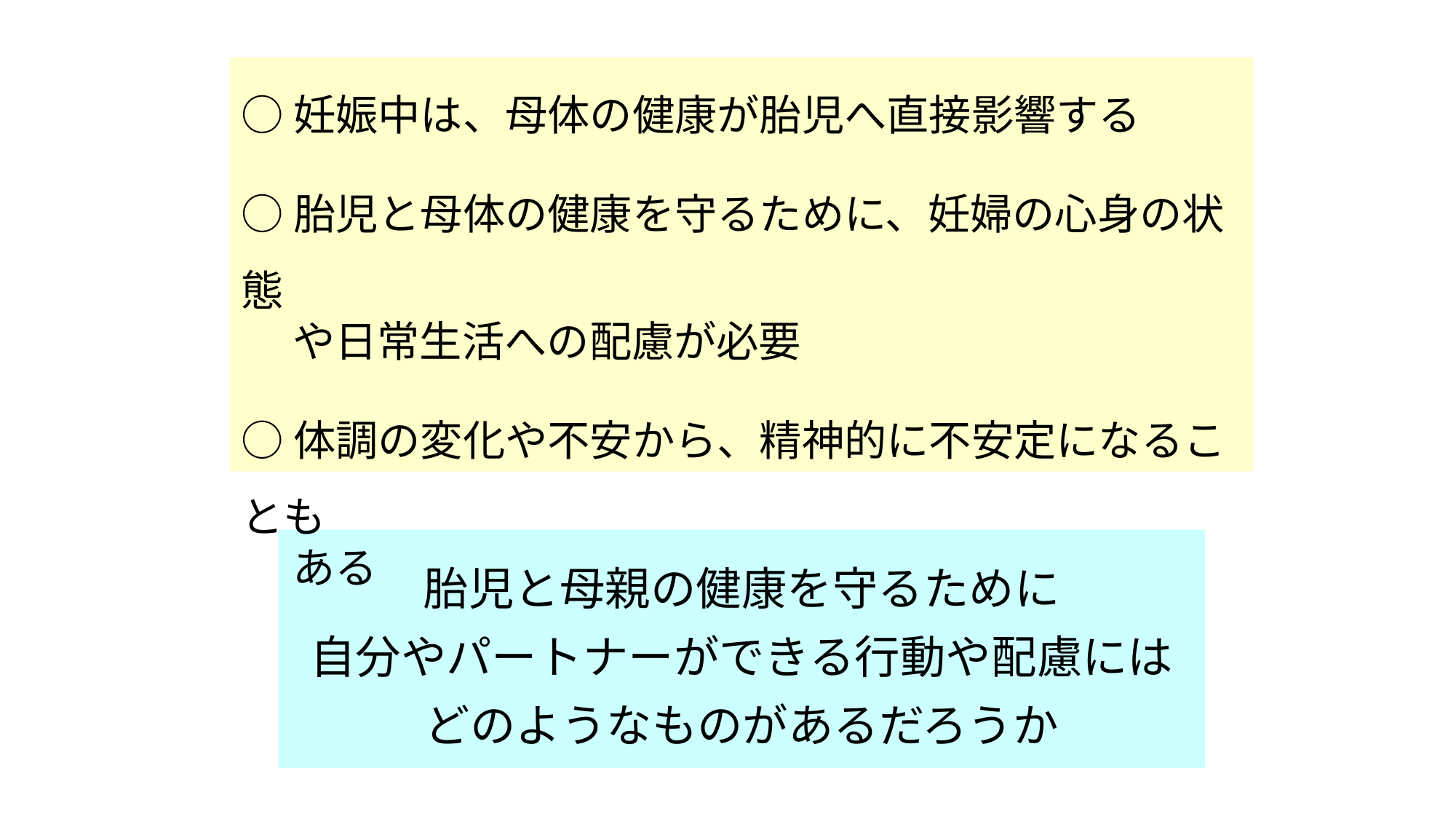

○妊娠中は、母体の健康が胎児へ直接影響する

○胎児と母体の健康を守るために、妊婦の心身の状態
　 や日常生活への配慮が必要

○体調の変化や不安から、精神的に不安定になることも
　 ある
胎児と母親の健康を守るために
自分やパートナーができる行動や配慮には
どのようなものがあるだろうか